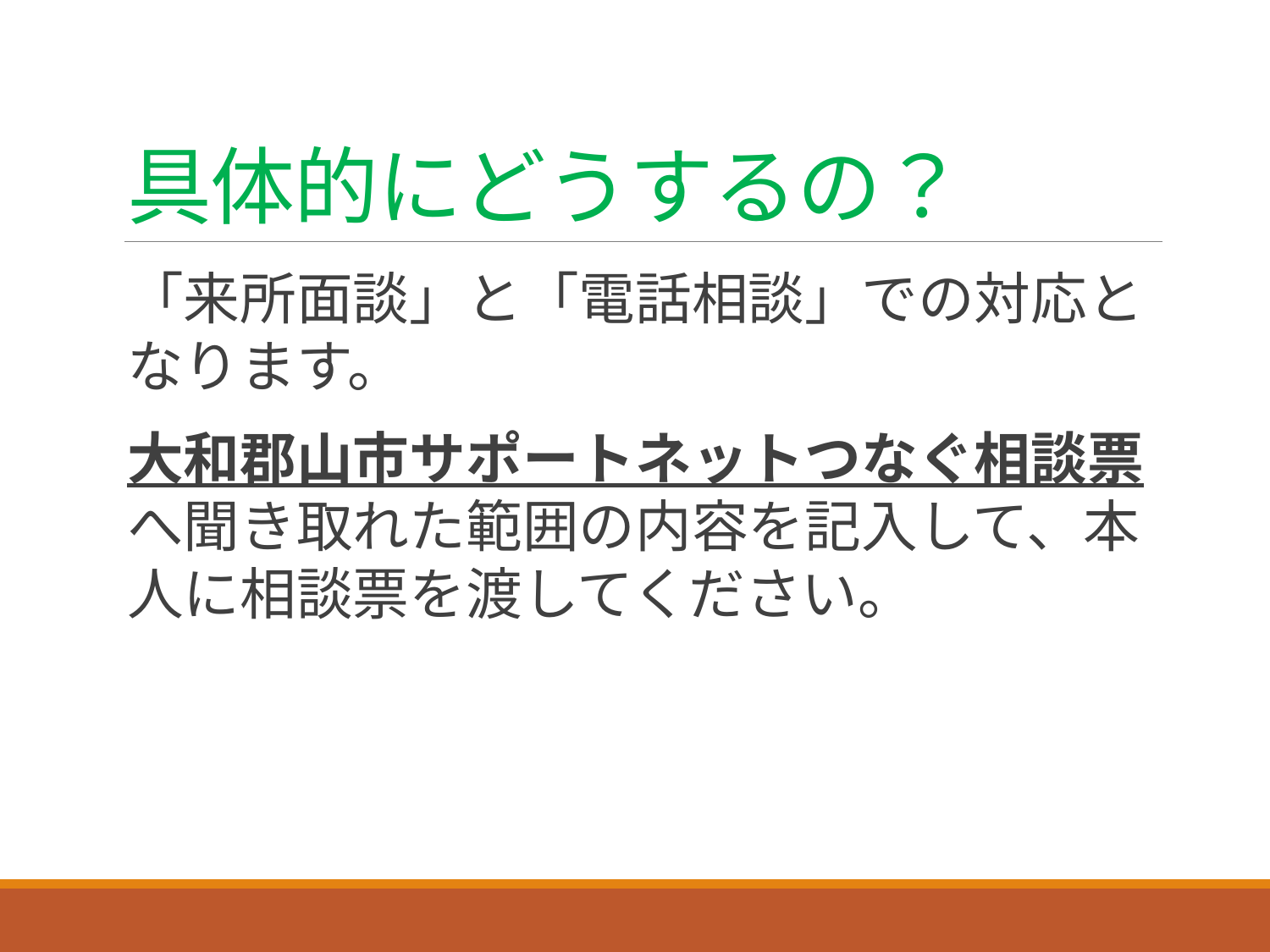

# 具体的にどうするの？
「来所面談」と「電話相談」での対応となります。
大和郡山市サポートネットつなぐ相談票へ聞き取れた範囲の内容を記入して、本人に相談票を渡してください。